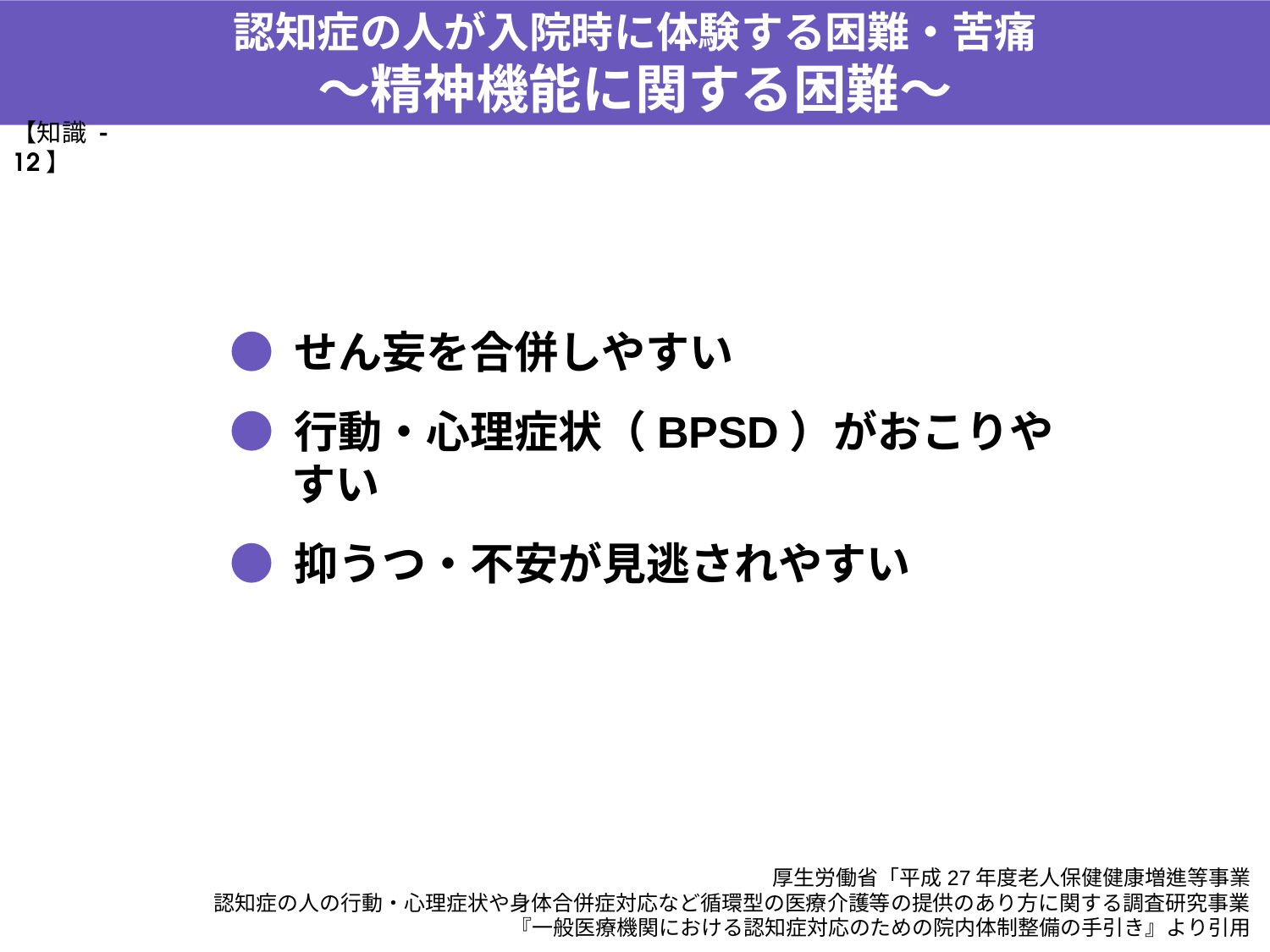

認知症の人が入院時に体験する困難・苦痛
～精神機能に関する困難～
【知識 -12】
● せん妄を合併しやすい
● 行動・心理症状（BPSD）がおこりやすい
● 抑うつ・不安が見逃されやすい
厚生労働省「平成27年度老人保健健康増進等事業
認知症の人の行動・心理症状や身体合併症対応など循環型の医療介護等の提供のあり方に関する調査研究事業
『一般医療機関における認知症対応のための院内体制整備の手引き』より引用